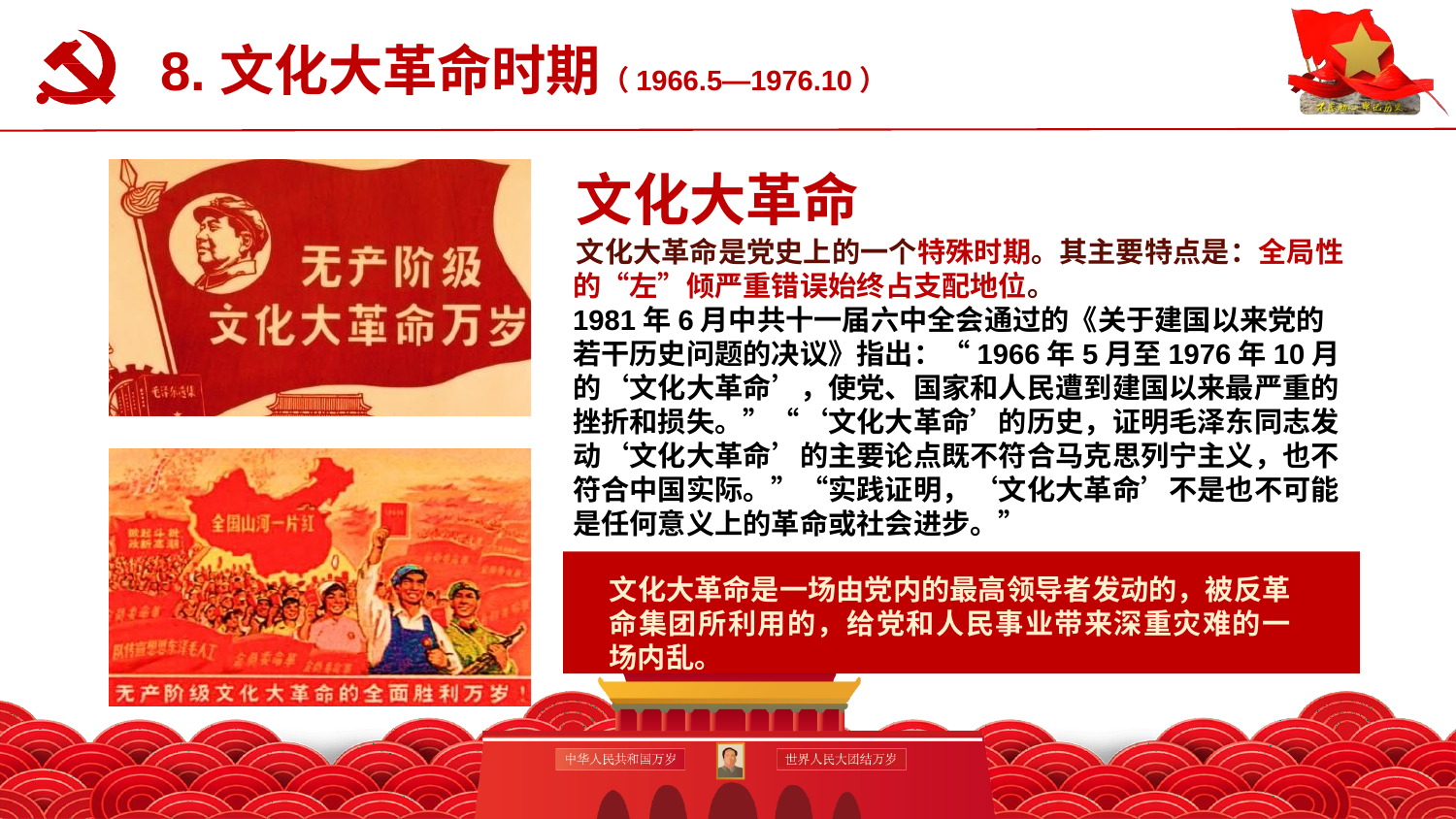

# 8.文化大革命时期（1966.5—1976.10）
认真学习党史新中国史

文化大革命
文化大革命是党史上的一个特殊时期。其主要特点是：全局性
的“左”倾严重错误始终占支配地位。
1981年6月中共十一届六中全会通过的《关于建国以来党的若干历史问题的决议》指出：“1966年5月至1976年10月的‘文化大革命’，使党、国家和人民遭到建国以来最严重的挫折和损失。”“‘文化大革命’的历史，证明毛泽东同志发动‘文化大革命’的主要论点既不符合马克思列宁主义，也不符合中国实际。”“实践证明，‘文化大革命’不是也不可能是任何意义上的革命或社会进步。”

文化大革命是一场由党内的最高领导者发动的，被反革命集团所利用的，给党和人民事业带来深重灾难的一场内乱。